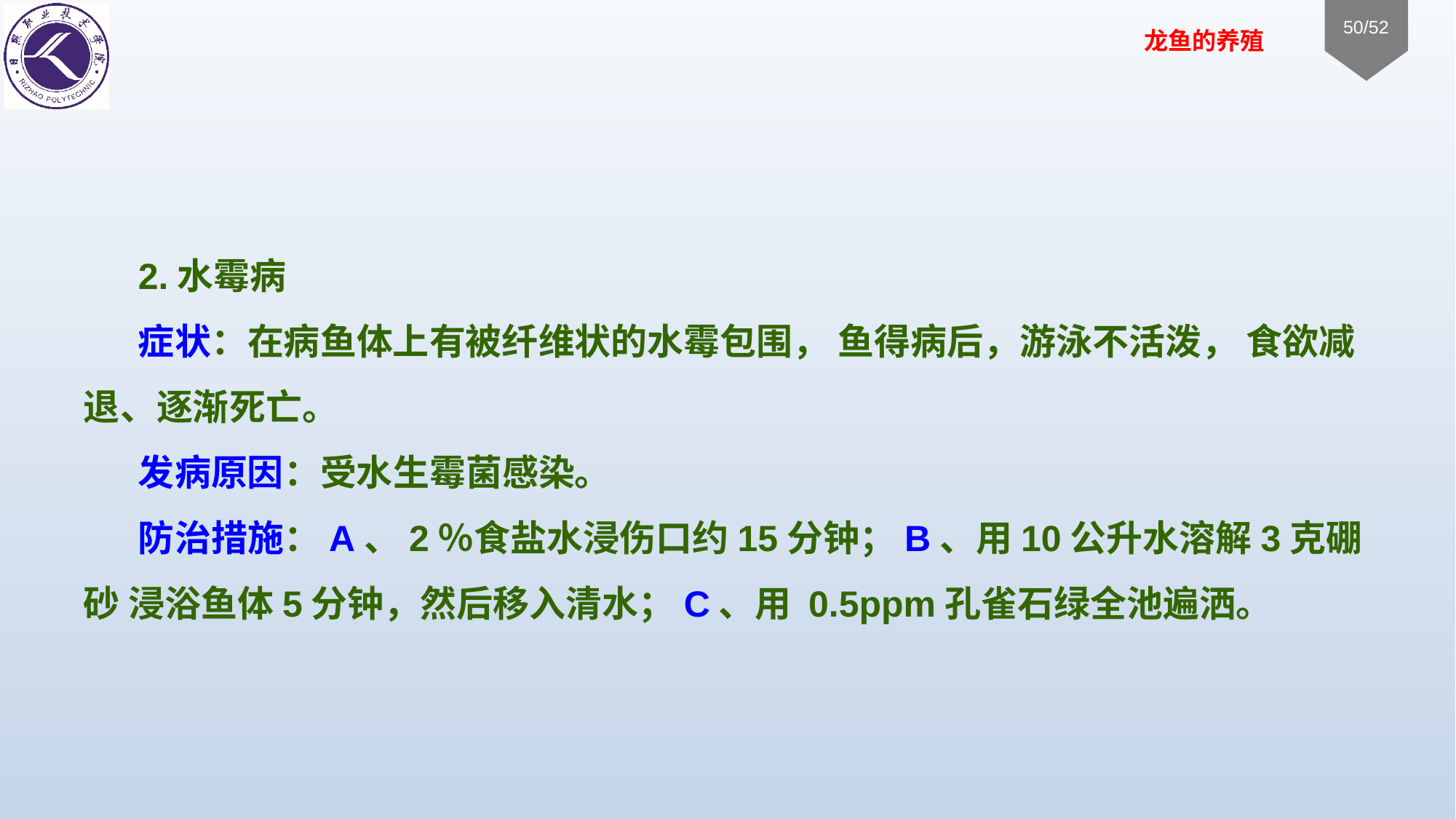

#
2.水霉病
症状：在病鱼体上有被纤维状的水霉包围， 鱼得病后，游泳不活泼， 食欲减退、逐渐死亡。
发病原因：受水生霉菌感染。
防治措施：A、2％食盐水浸伤口约15分钟；B、用10公升水溶解3克硼砂 浸浴鱼体5分钟，然后移入清水；C、用 0.5ppm孔雀石绿全池遍洒。